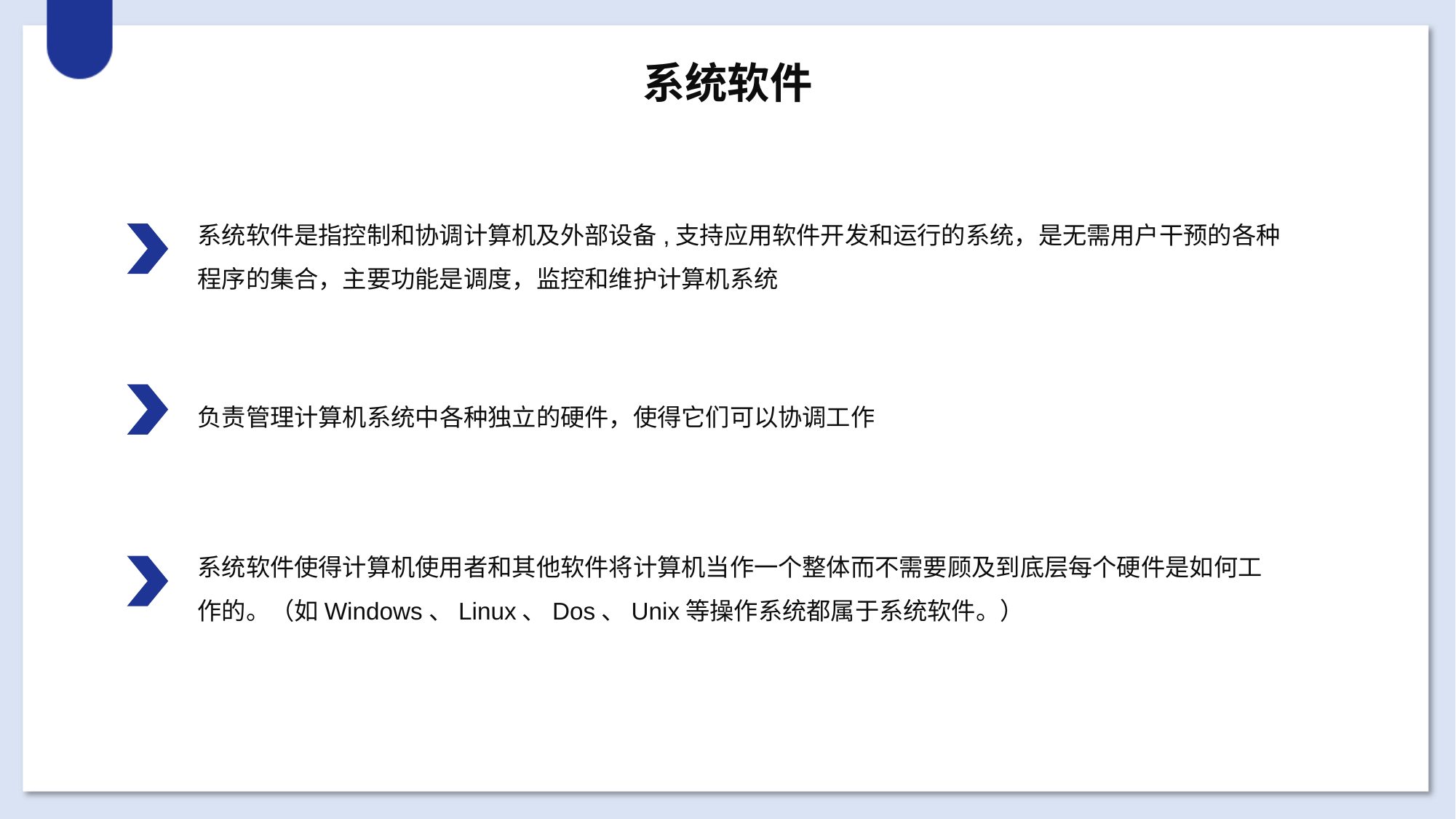

系统软件
系统软件是指控制和协调计算机及外部设备,支持应用软件开发和运行的系统，是无需用户干预的各种程序的集合，主要功能是调度，监控和维护计算机系统

负责管理计算机系统中各种独立的硬件，使得它们可以协调工作

系统软件使得计算机使用者和其他软件将计算机当作一个整体而不需要顾及到底层每个硬件是如何工作的。（如Windows、Linux、Dos、Unix等操作系统都属于系统软件。）